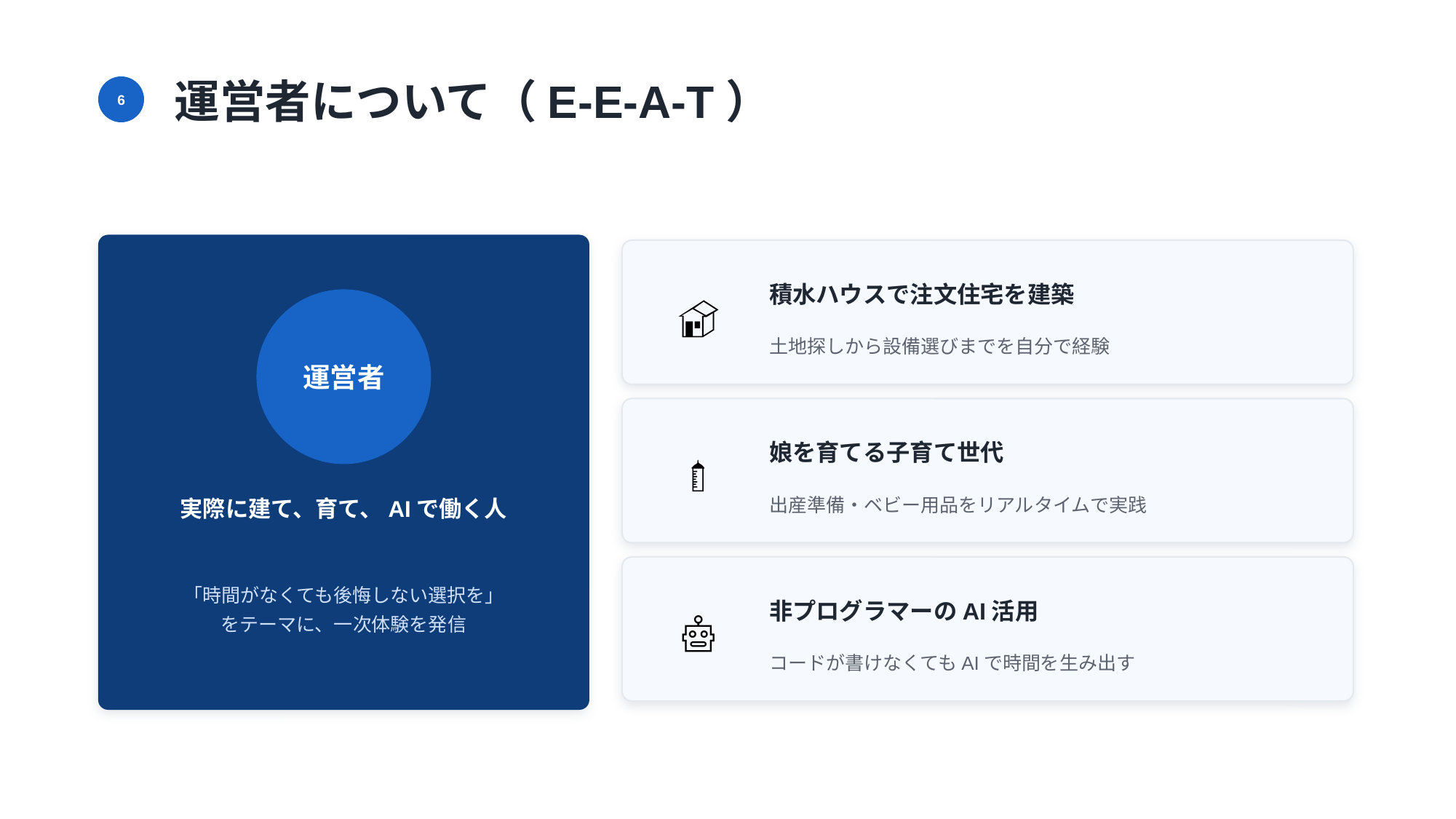

運営者について（E-E-A-T）

6

積水ハウスで注文住宅を建築
🏠

運営者
土地探しから設備選びまでを自分で経験

娘を育てる子育て世代
🍼
出産準備・ベビー用品をリアルタイムで実践
実際に建て、育て、AIで働く人
「時間がなくても後悔しない選択を」
をテーマに、一次体験を発信

非プログラマーのAI活用
🤖
コードが書けなくてもAIで時間を生み出す